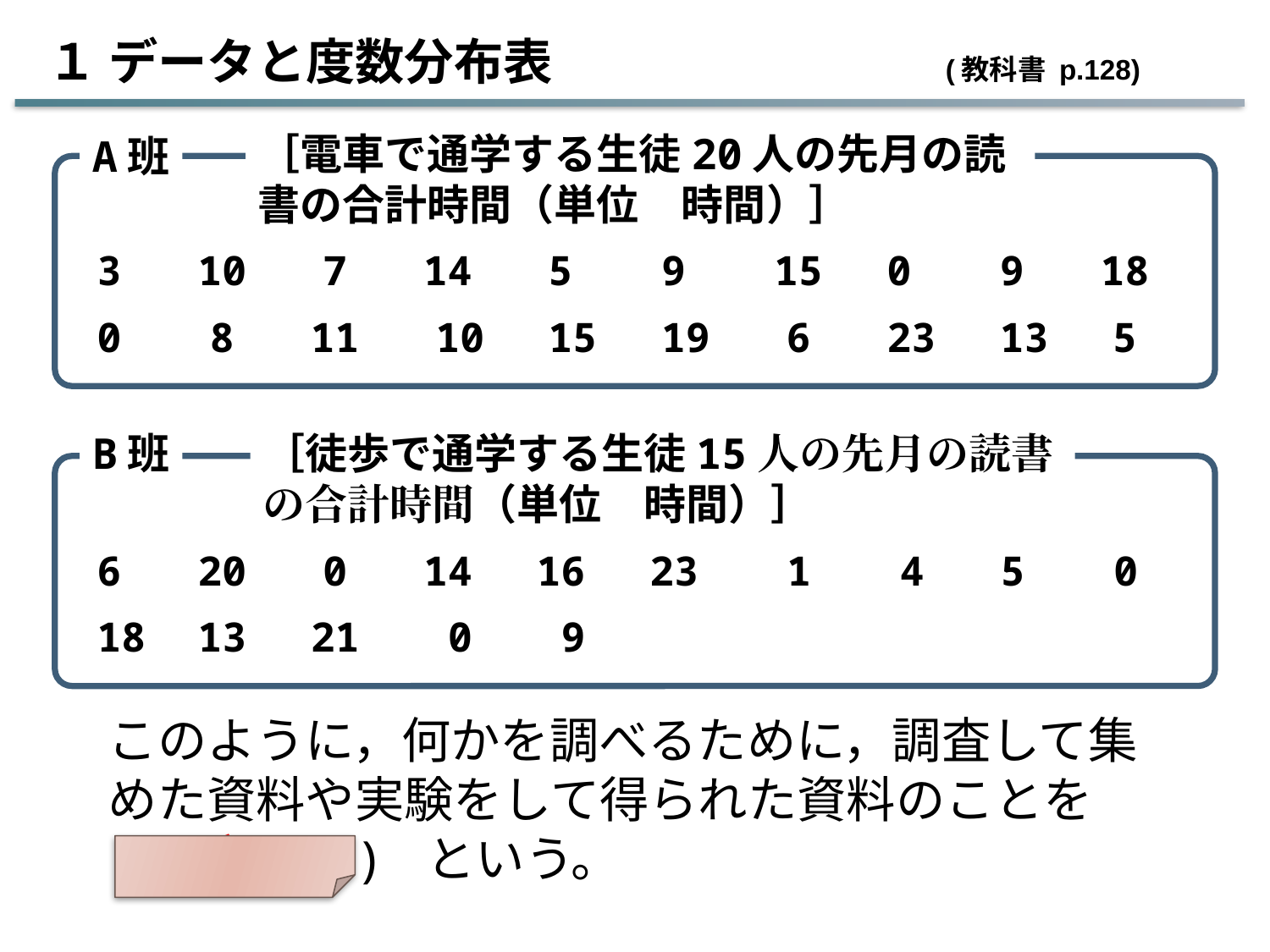

１ データと度数分布表                                   (教科書 p.128)
［電車で通学する生徒20人の先月の読書の合計時間（単位　時間）］
A班

| 3 | 10 | 7 | 14 | 5 | 9 | 15 | 0 | 9 | 18 |
| --- | --- | --- | --- | --- | --- | --- | --- | --- | --- |
| 0 | 8 | 11 | 10 | 15 | 19 | 6 | 23 | 13 | 5 |
B班
［徒歩で通学する生徒15人の先月の読書の合計時間（単位　時間）］

| 6 | 20 | 0 | 14 | 16 | 23 | 1 | 4 | 5 | 0 |
| --- | --- | --- | --- | --- | --- | --- | --- | --- | --- |
| 18 | 13 | 21 | 0 | 9 |  |  |  |  |  |
このように，何かを調べるために，調査して集めた資料や実験をして得られた資料のことを(  データ ) という。